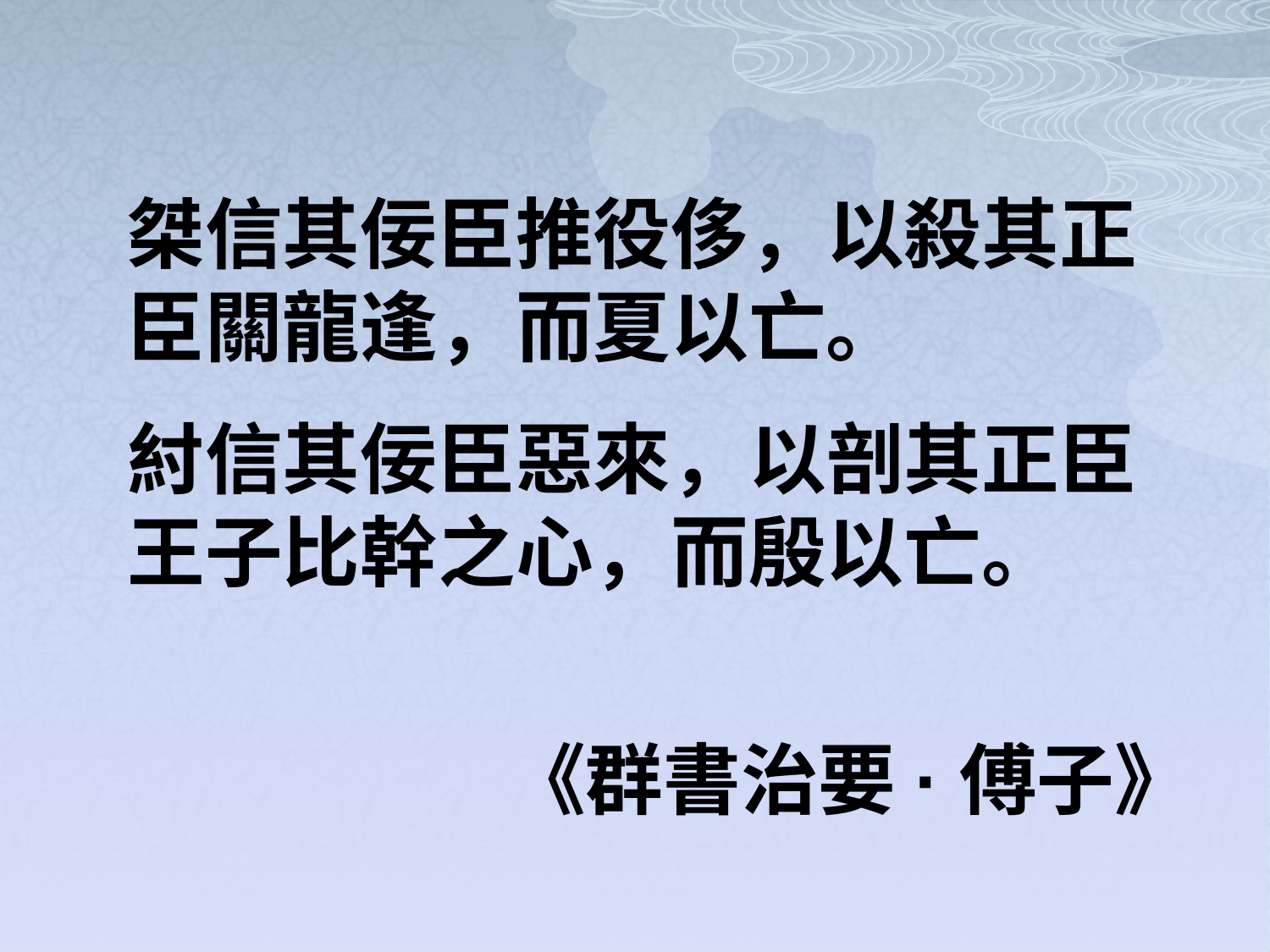

桀信其佞臣推役侈，以殺其正臣關龍逢，而夏以亡。
紂信其佞臣惡來，以剖其正臣王子比幹之心，而殷以亡。

《群書治要·傅子》